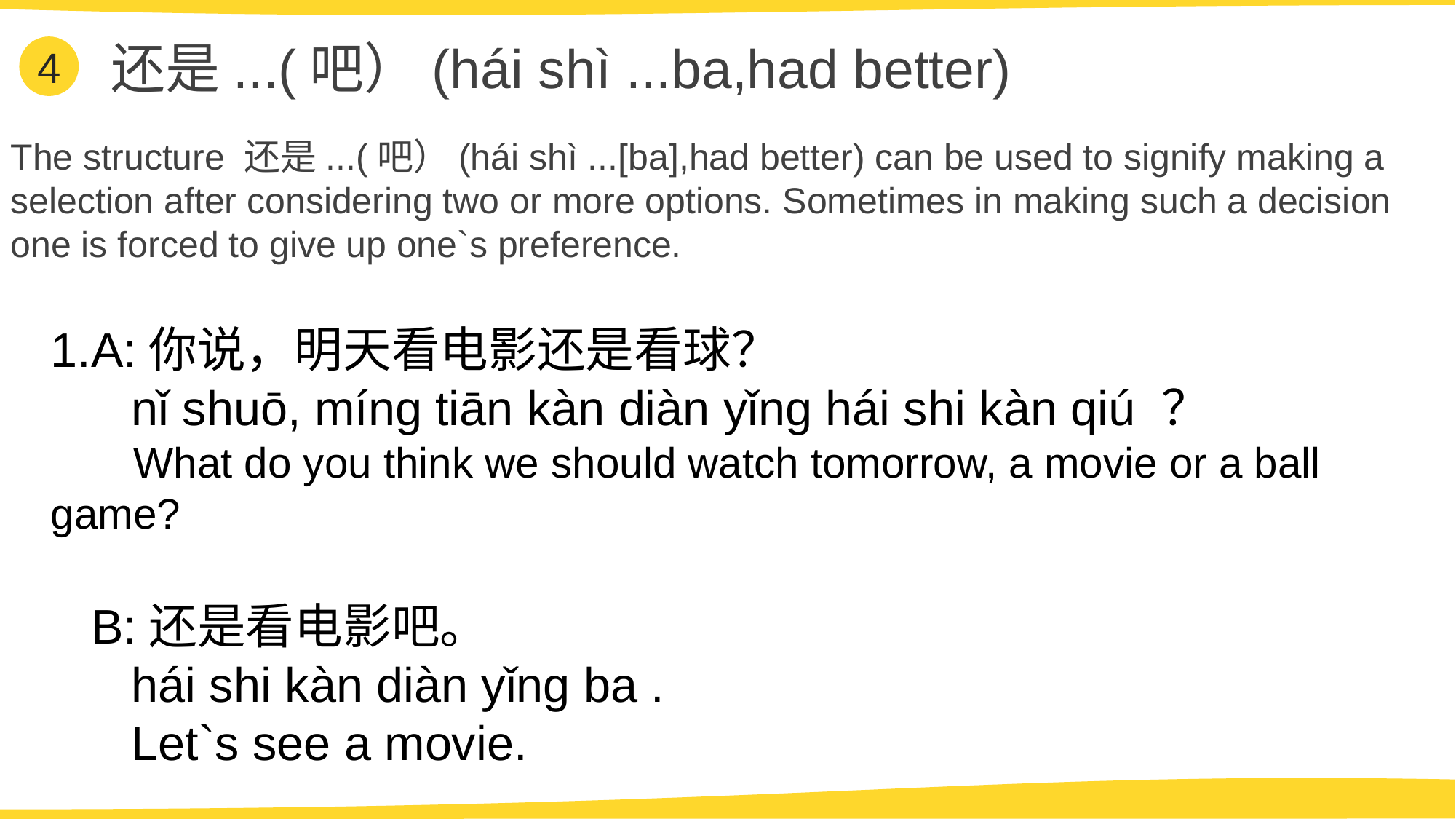

还是...(吧）(hái shì ...ba,had better)
4
The structure 还是...(吧）(hái shì ...[ba],had better) can be used to signify making a selection after considering two or more options. Sometimes in making such a decision one is forced to give up one`s preference.
1.A:你说，明天看电影还是看球？
      nǐ shuō, míng tiān kàn diàn yǐng hái shi kàn qiú ？
       What do you think we should watch tomorrow, a movie or a ball game?

   B:还是看电影吧。
      hái shi kàn diàn yǐng ba .
      Let`s see a movie.